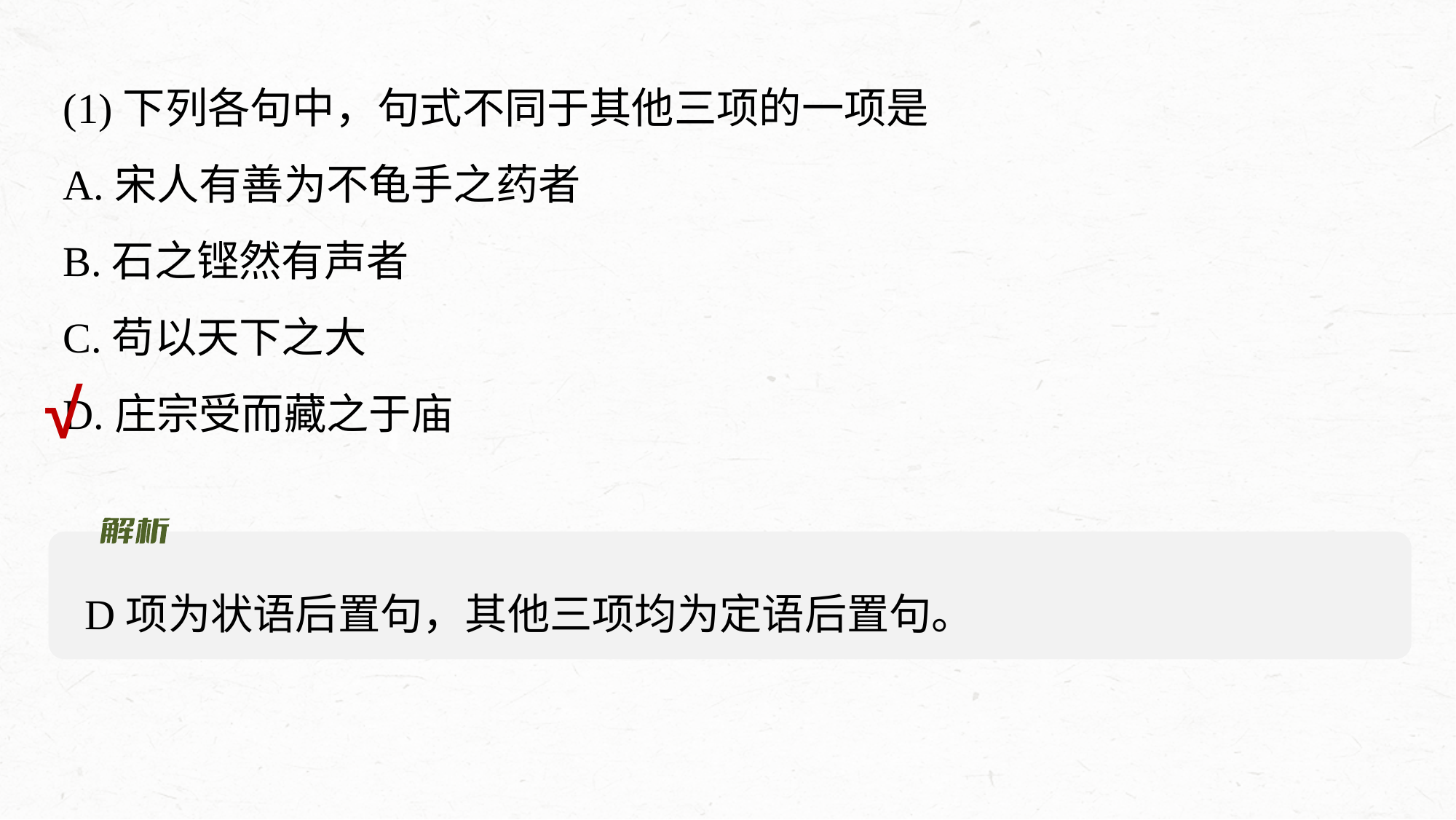

(1)下列各句中，句式不同于其他三项的一项是
A.宋人有善为不龟手之药者
B.石之铿然有声者
C.苟以天下之大
D.庄宗受而藏之于庙
√

D项为状语后置句，其他三项均为定语后置句。